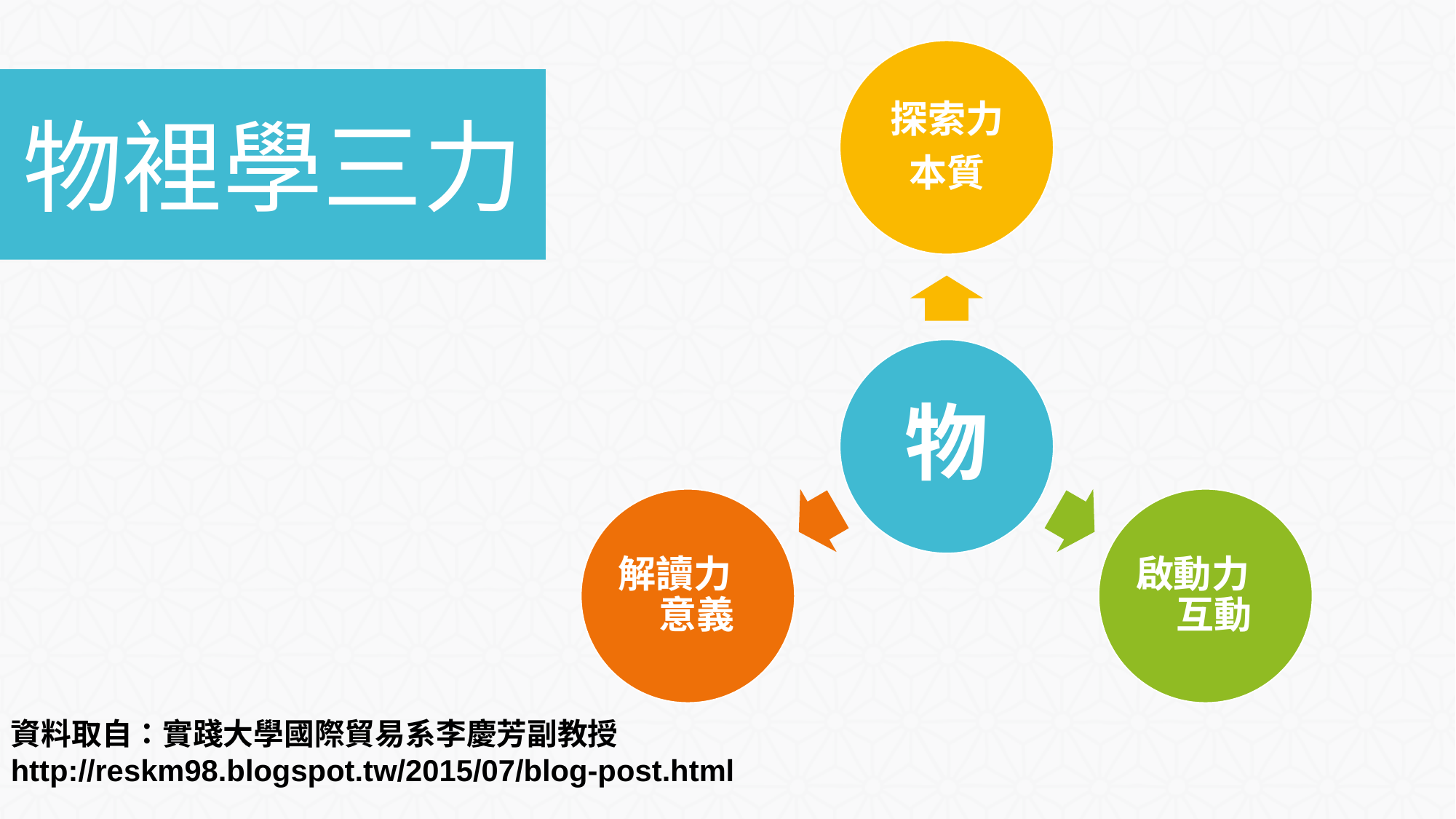

物

探索力
本質

啟動力      互動

解讀力      意義
物裡學三力
資料取自：實踐大學國際貿易系李慶芳副教授
http://reskm98.blogspot.tw/2015/07/blog-post.html